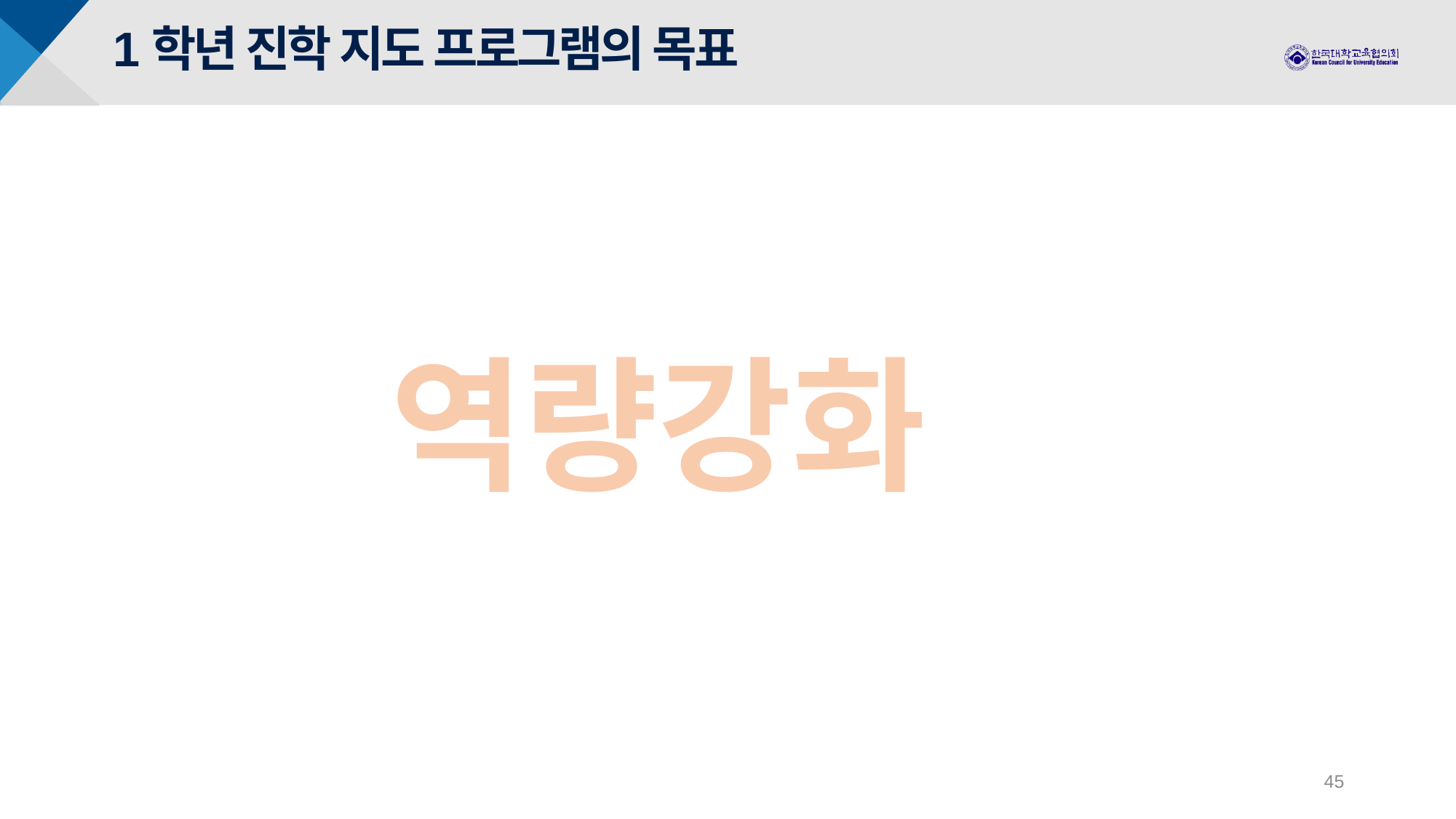

1학년 진학 지도 프로그램의 목표
역량강화
45